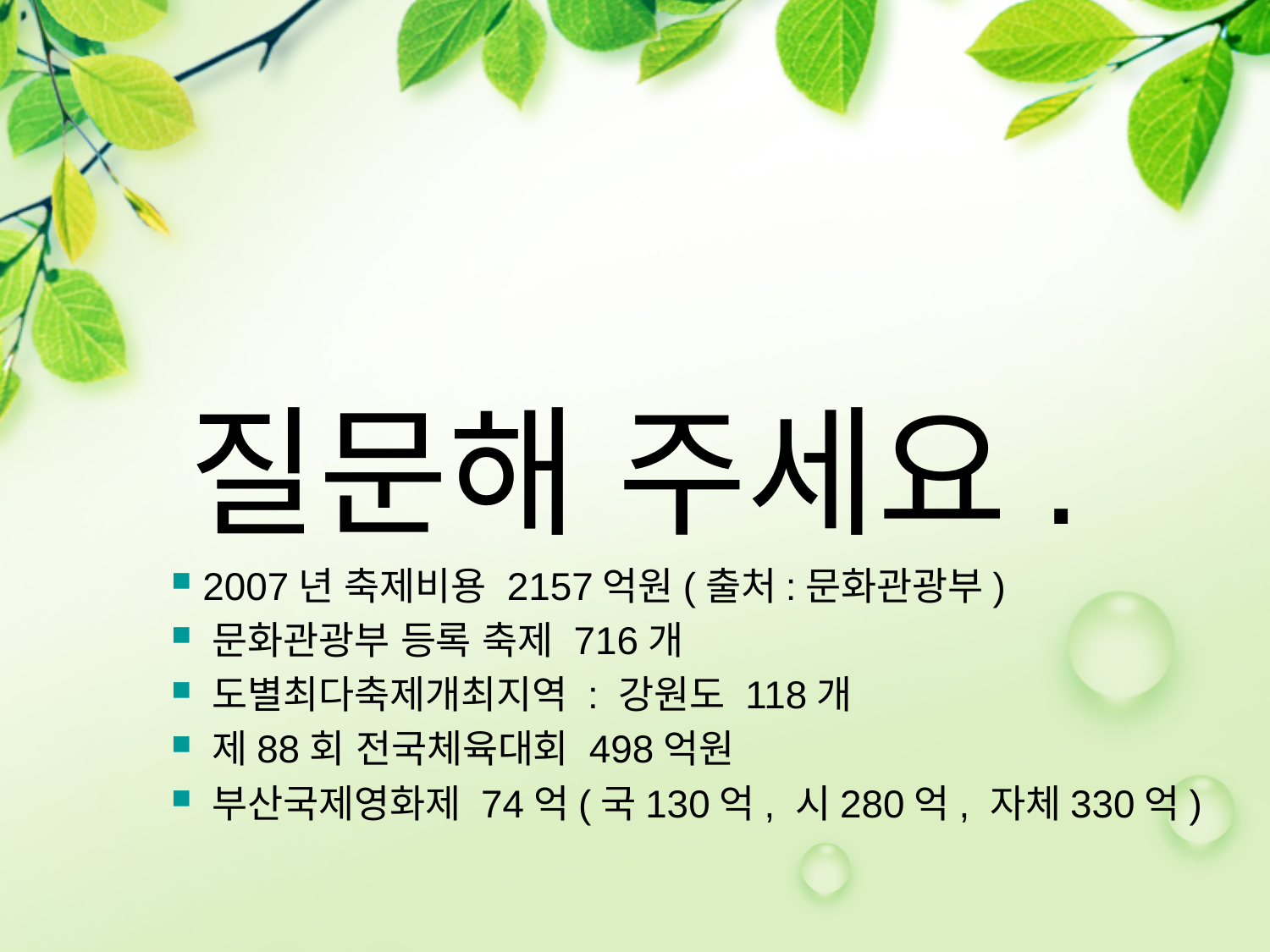

질문해 주세요.
 2007년 축제비용 2157억원(출처:문화관광부)
 문화관광부 등록 축제 716개
 도별최다축제개최지역 : 강원도 118개
 제88회 전국체육대회 498억원
 부산국제영화제 74억(국130억, 시280억, 자체330억)